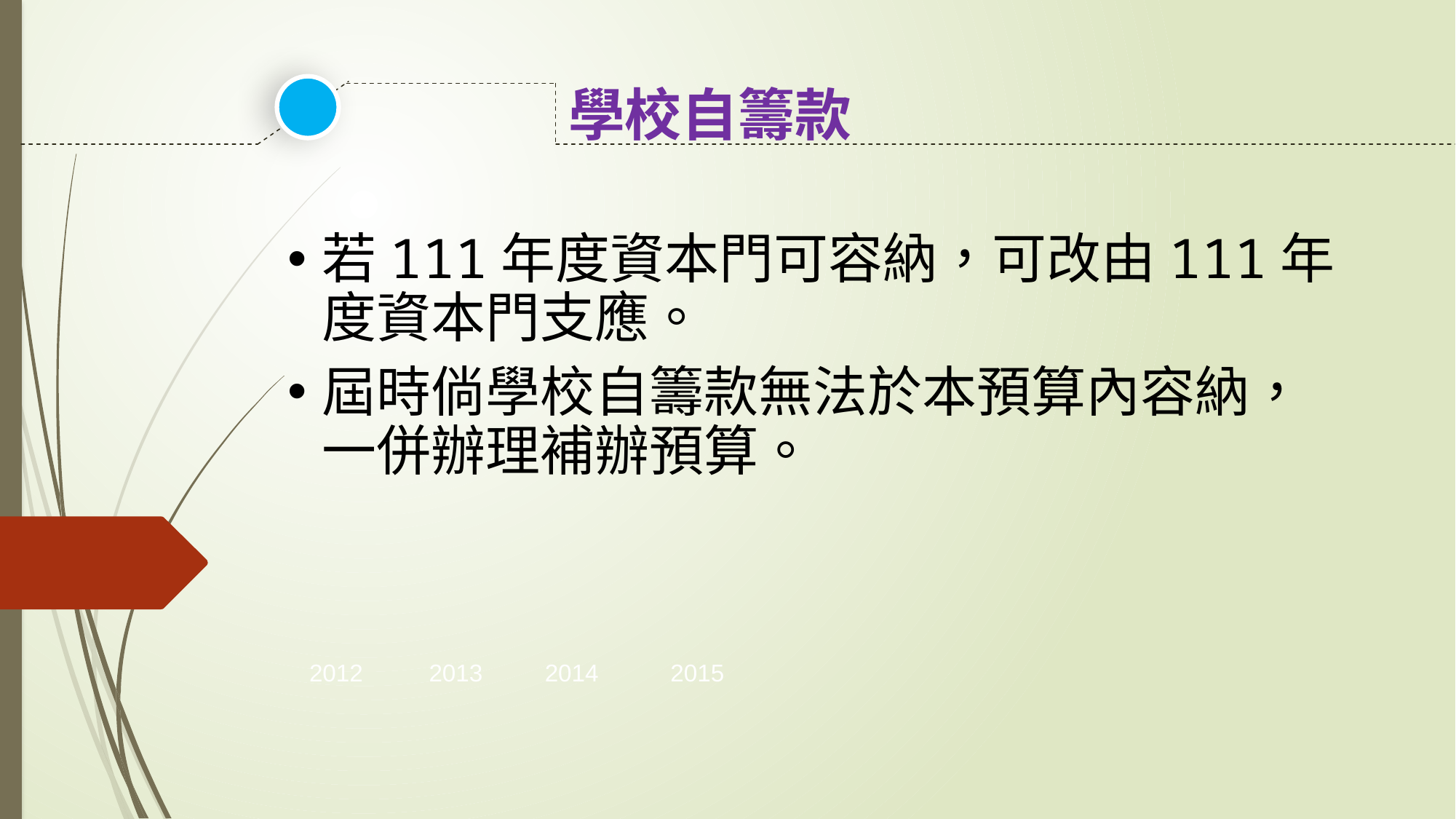

學校自籌款

若111年度資本門可容納，可改由111年度資本門支應。
屆時倘學校自籌款無法於本預算內容納，一併辦理補辦預算。
2015
2014
2013
2012
延时符